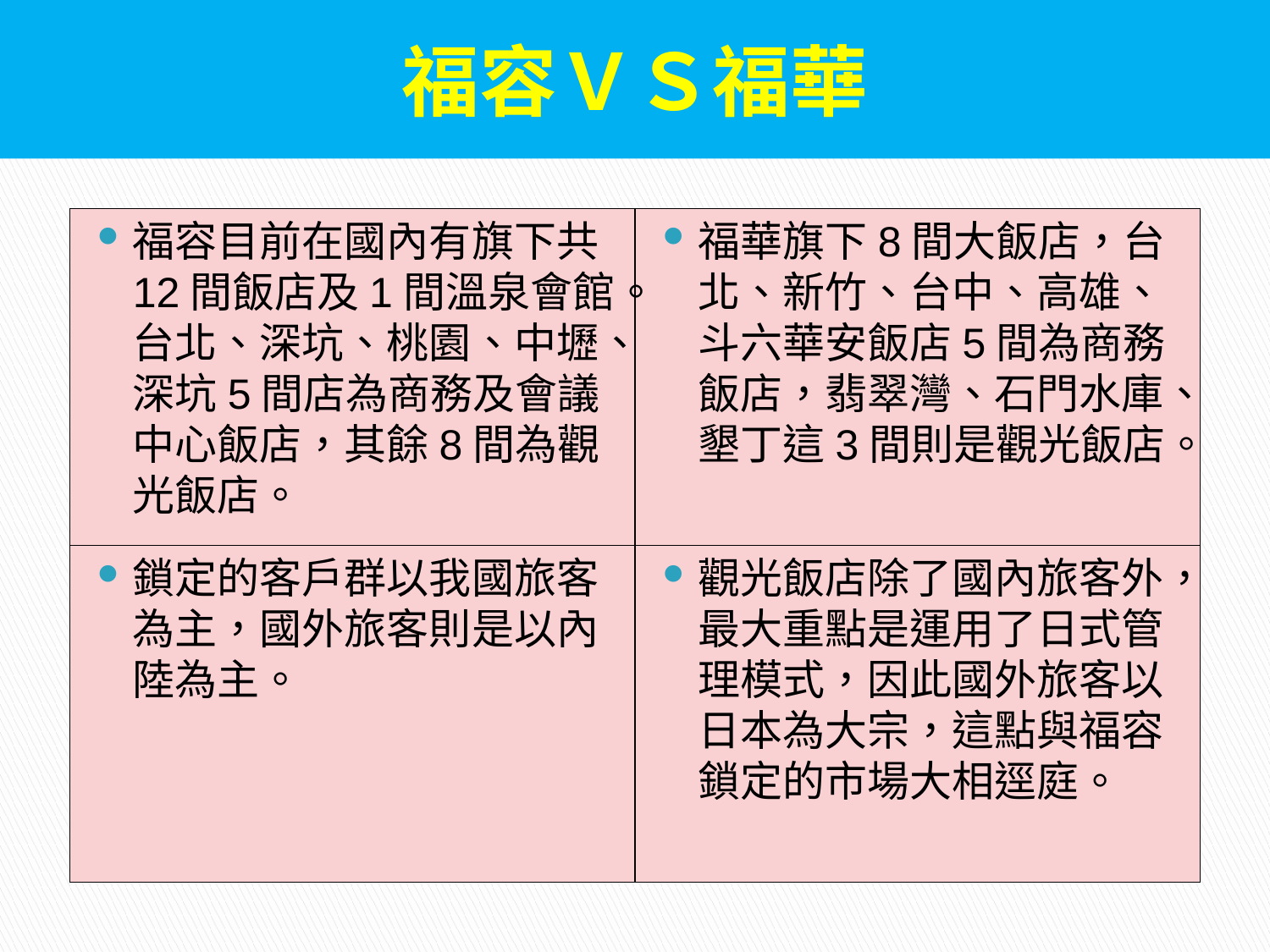

# 福容ＶＳ福華
福容目前在國內有旗下共12間飯店及1間溫泉會館。台北、深坑、桃園、中壢、深坑5間店為商務及會議中心飯店，其餘8間為觀光飯店。
福華旗下8間大飯店，台北、新竹、台中、高雄、斗六華安飯店5間為商務飯店，翡翠灣、石門水庫、墾丁這3間則是觀光飯店。
觀光飯店除了國內旅客外，最大重點是運用了日式管理模式，因此國外旅客以日本為大宗，這點與福容鎖定的市場大相逕庭。

鎖定的客戶群以我國旅客為主，國外旅客則是以內陸為主。